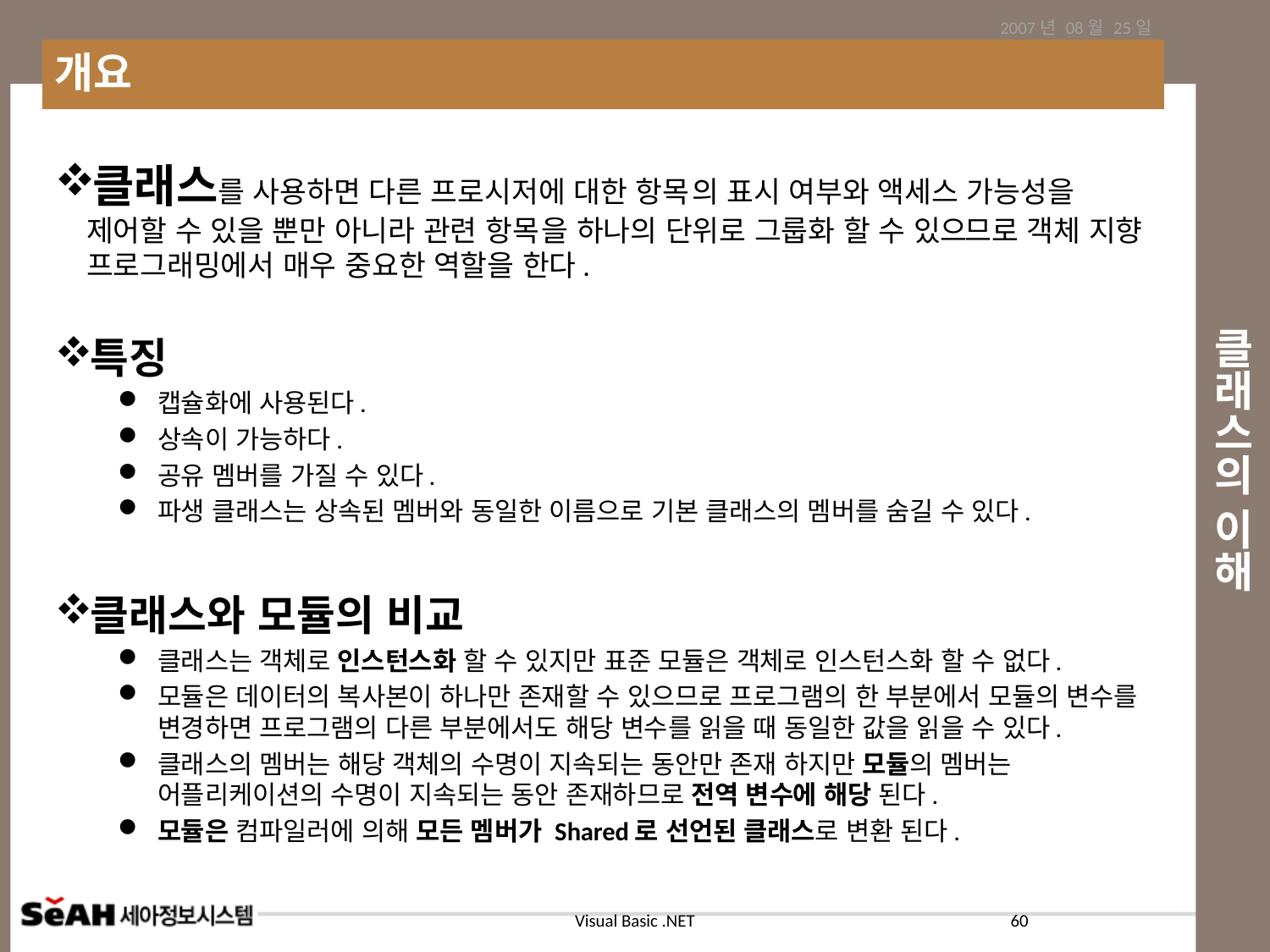

2007년 08월 25일
개요
# 클래스의 이해

클래스를 사용하면 다른 프로시저에 대한 항목의 표시 여부와 액세스 가능성을 제어할 수 있을 뿐만 아니라 관련 항목을 하나의 단위로 그룹화 할 수 있으므로 객체 지향 프로그래밍에서 매우 중요한 역할을 한다.

특징
캡슐화에 사용된다.
상속이 가능하다.
공유 멤버를 가질 수 있다.
파생 클래스는 상속된 멤버와 동일한 이름으로 기본 클래스의 멤버를 숨길 수 있다.

클래스와 모듈의 비교
클래스는 객체로 인스턴스화 할 수 있지만 표준 모듈은 객체로 인스턴스화 할 수 없다.
모듈은 데이터의 복사본이 하나만 존재할 수 있으므로 프로그램의 한 부분에서 모듈의 변수를 변경하면 프로그램의 다른 부분에서도 해당 변수를 읽을 때 동일한 값을 읽을 수 있다.
클래스의 멤버는 해당 객체의 수명이 지속되는 동안만 존재 하지만 모듈의 멤버는 어플리케이션의 수명이 지속되는 동안 존재하므로 전역 변수에 해당 된다.
모듈은 컴파일러에 의해 모든 멤버가 Shared로 선언된 클래스로 변환 된다.

60
Visual Basic .NET